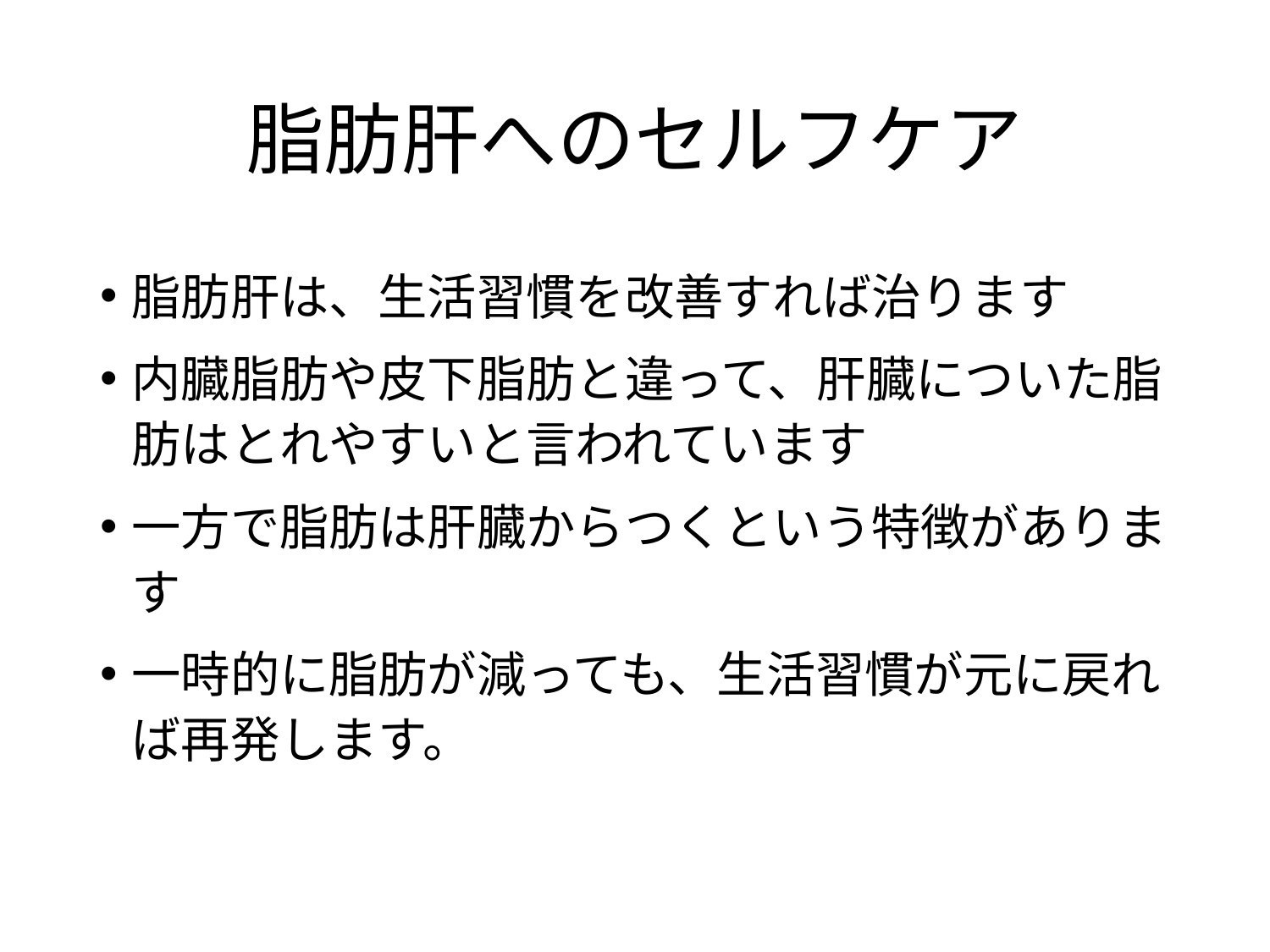

# 脂肪肝へのセルフケア
脂肪肝は、生活習慣を改善すれば治ります
内臓脂肪や皮下脂肪と違って、肝臓についた脂肪はとれやすいと言われています
一方で脂肪は肝臓からつくという特徴があります
一時的に脂肪が減っても、生活習慣が元に戻れば再発します。